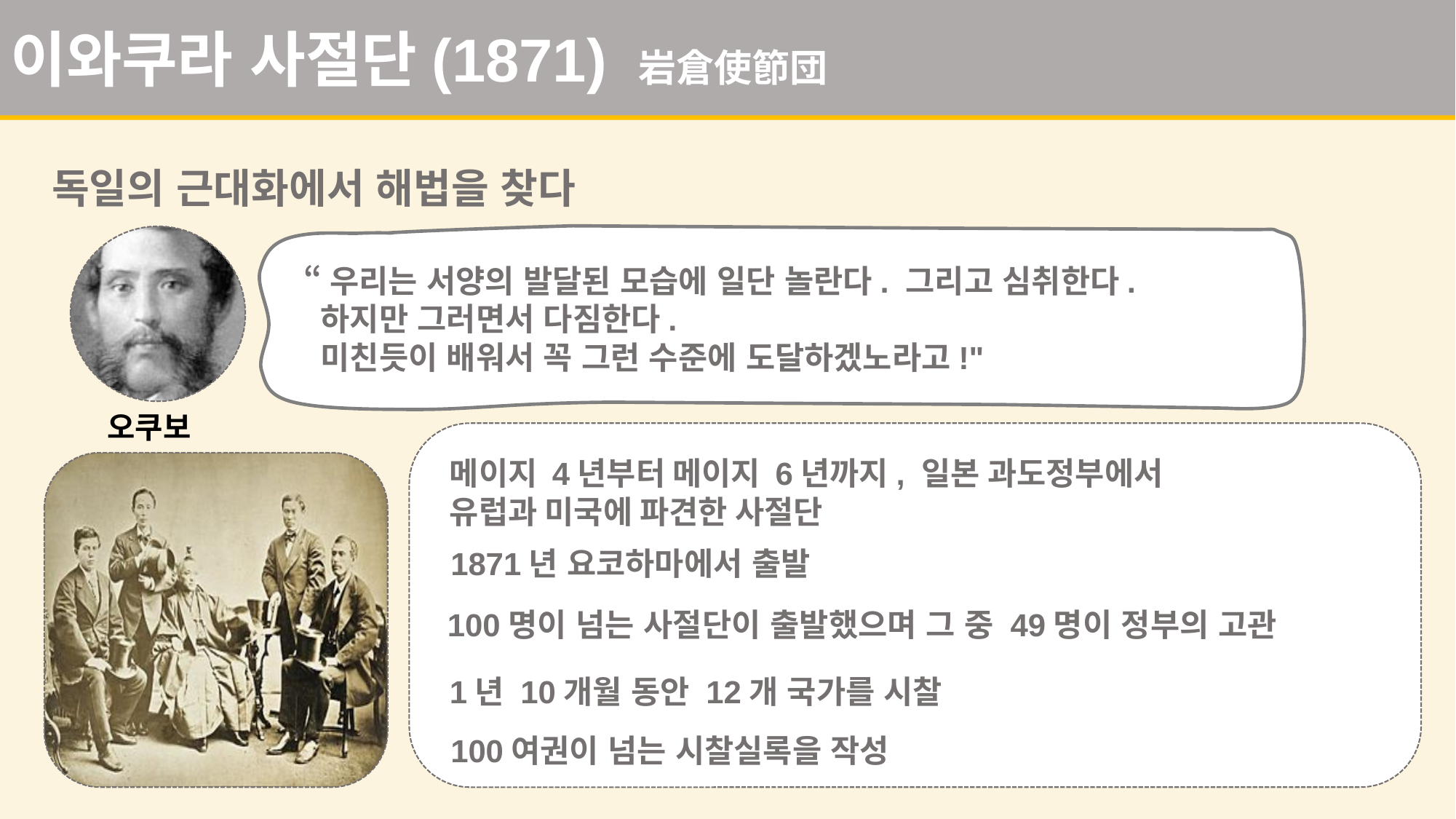

이와쿠라 사절단(1871) 岩倉使節団
독일의 근대화에서 해법을 찾다

“우리는 서양의 발달된 모습에 일단 놀란다. 그리고 심취한다.
 하지만 그러면서 다짐한다.
 미친듯이 배워서 꼭 그런 수준에 도달하겠노라고!"

오쿠보

메이지 4년부터 메이지 6년까지, 일본 과도정부에서
유럽과 미국에 파견한 사절단

1871년 요코하마에서 출발
100명이 넘는 사절단이 출발했으며 그 중 49명이 정부의 고관
1년 10개월 동안 12개 국가를 시찰

100여권이 넘는 시찰실록을 작성